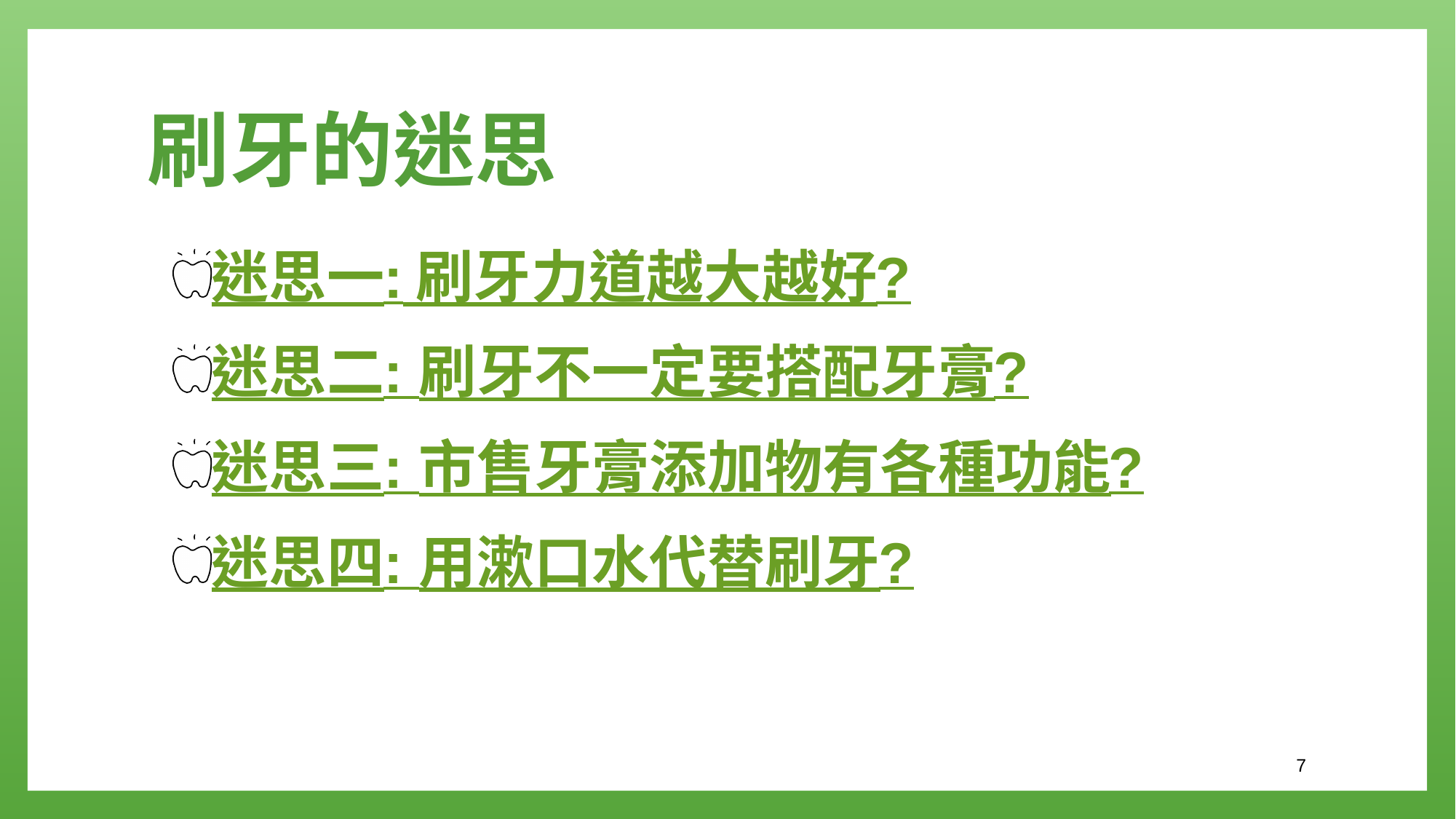

# 刷牙的迷思
迷思一: 刷牙力道越大越好?
迷思二: 刷牙不一定要搭配牙膏?
迷思三: 市售牙膏添加物有各種功能?
迷思四: 用漱口水代替刷牙?

7